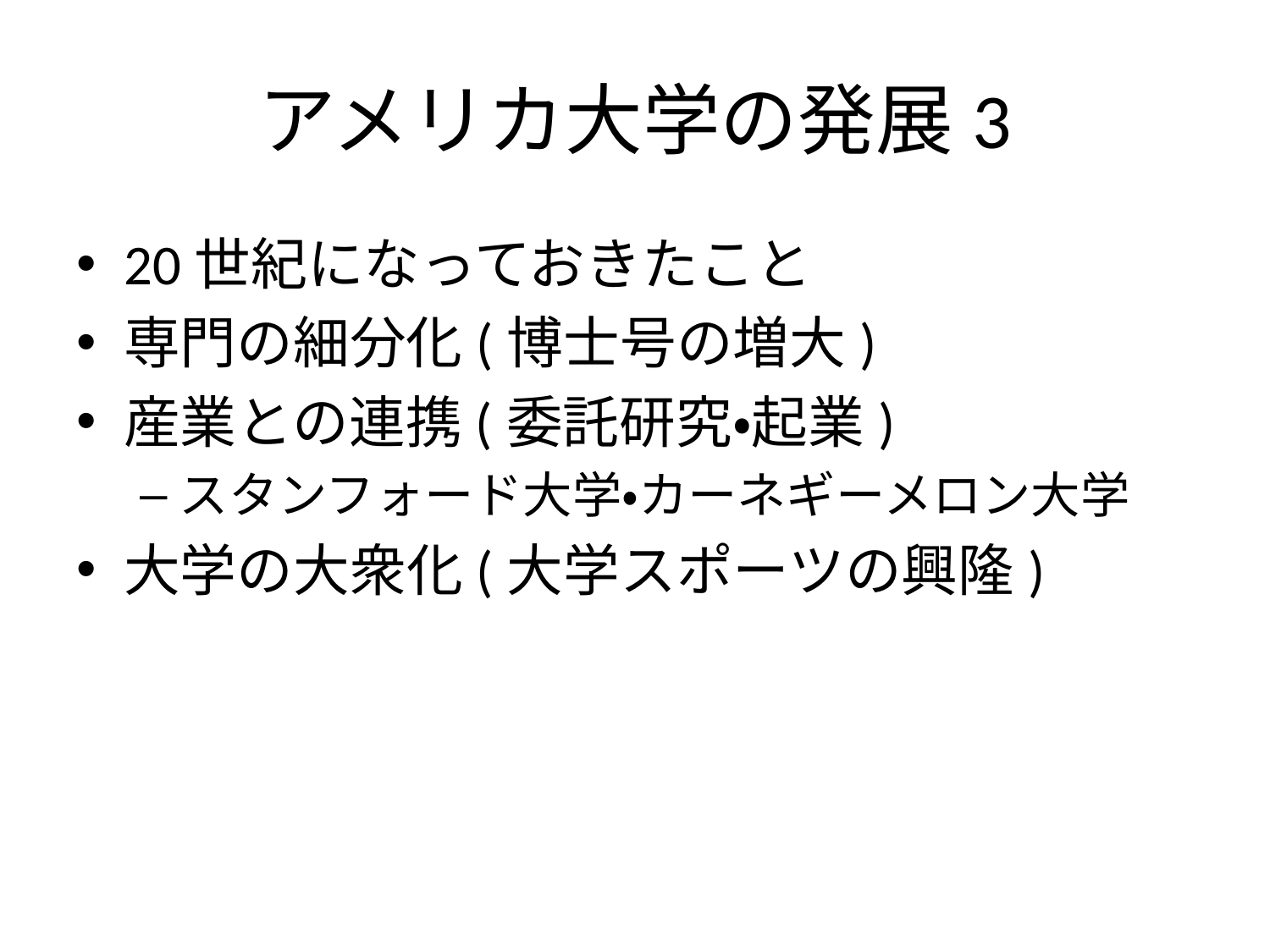

# アメリカ大学の発展3
20世紀になっておきたこと
専門の細分化(博士号の増大)
産業との連携(委託研究・起業)
スタンフォード大学・カーネギーメロン大学
大学の大衆化(大学スポーツの興隆)